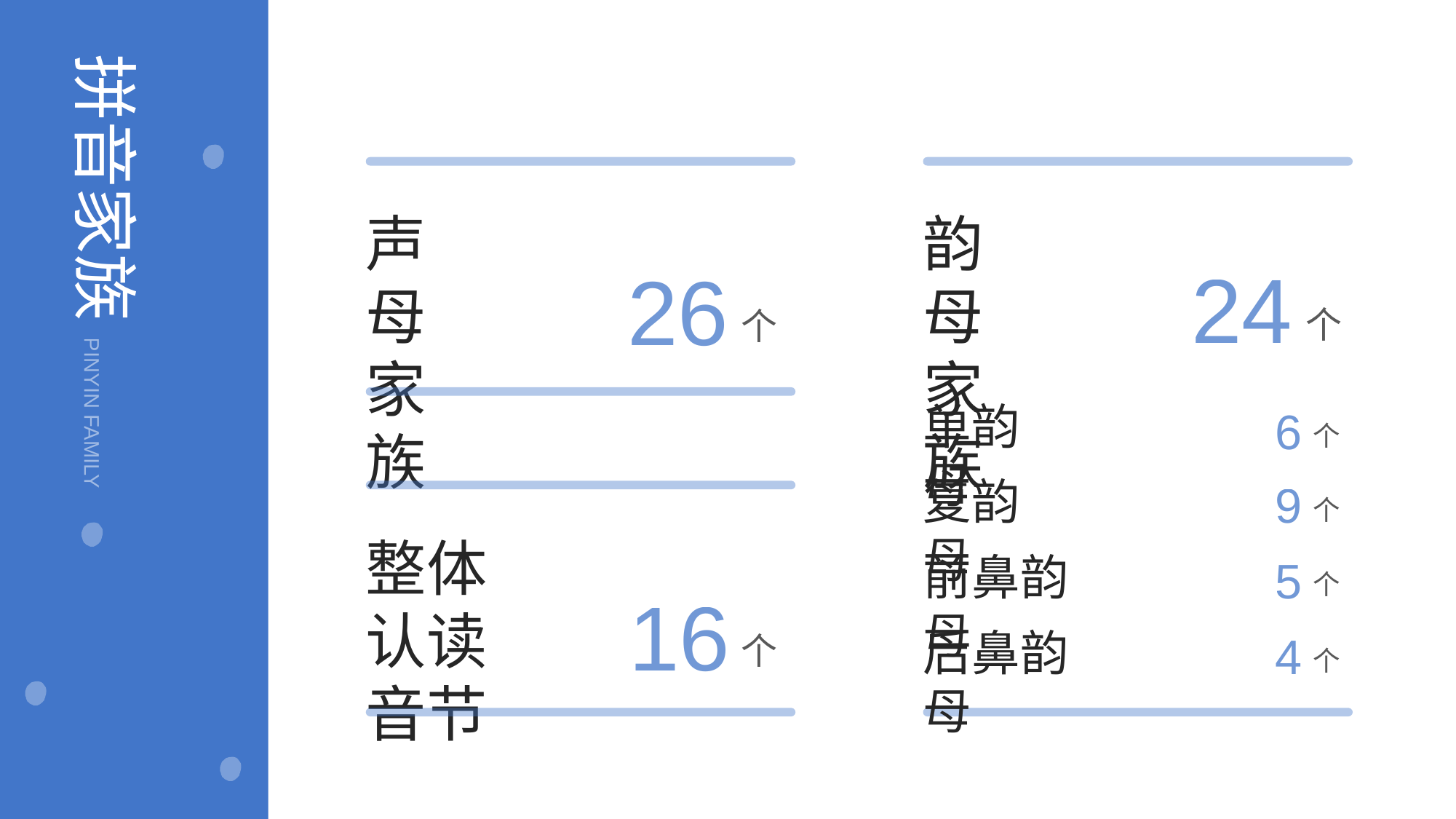

拼音家族

声母家族
韵母家族
24
26
个
个
PINYIN FAMILY

单韵母
6
个
复韵母
9

个
整体认读音节
前鼻韵母
5
个
16
后鼻韵母
4
个
个